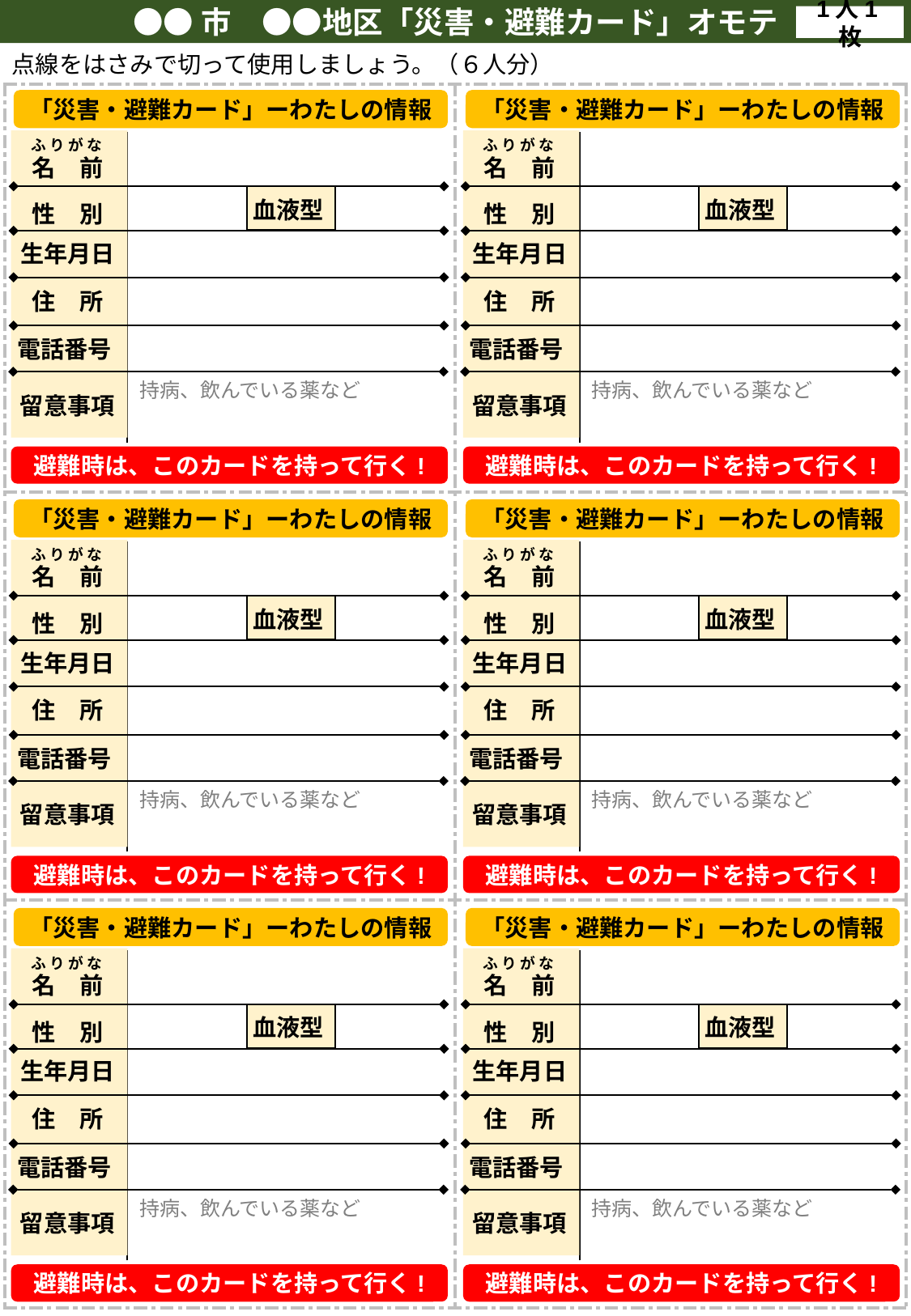

●●市　●●地区「災害・避難カード」オモテ
1人1枚
点線をはさみで切って使用しましょう。（６人分）
|  |  |
| --- | --- |
|  |  |
|  |  |
「災害・避難カード」ーわたしの情報

名　前

血液型
性　別
生年月日
住　所
持病、飲んでいる薬など
留意事項
避難時は、このカードを持って行く!
ふ り が な
電話番号
「災害・避難カード」ーわたしの情報

名　前

血液型
性　別
生年月日
住　所
持病、飲んでいる薬など
留意事項
避難時は、このカードを持って行く!
ふ り が な
電話番号
「災害・避難カード」ーわたしの情報

名　前

血液型
性　別
生年月日
住　所
持病、飲んでいる薬など
留意事項
避難時は、このカードを持って行く!
ふ り が な
電話番号
「災害・避難カード」ーわたしの情報

名　前

血液型
性　別
生年月日
住　所
持病、飲んでいる薬など
留意事項
避難時は、このカードを持って行く!
ふ り が な
電話番号
「災害・避難カード」ーわたしの情報

名　前

血液型
性　別
生年月日
住　所
持病、飲んでいる薬など
留意事項
避難時は、このカードを持って行く!
ふ り が な
電話番号
「災害・避難カード」ーわたしの情報

名　前

血液型
性　別
生年月日
住　所
持病、飲んでいる薬など
留意事項
避難時は、このカードを持って行く!
ふ り が な
電話番号